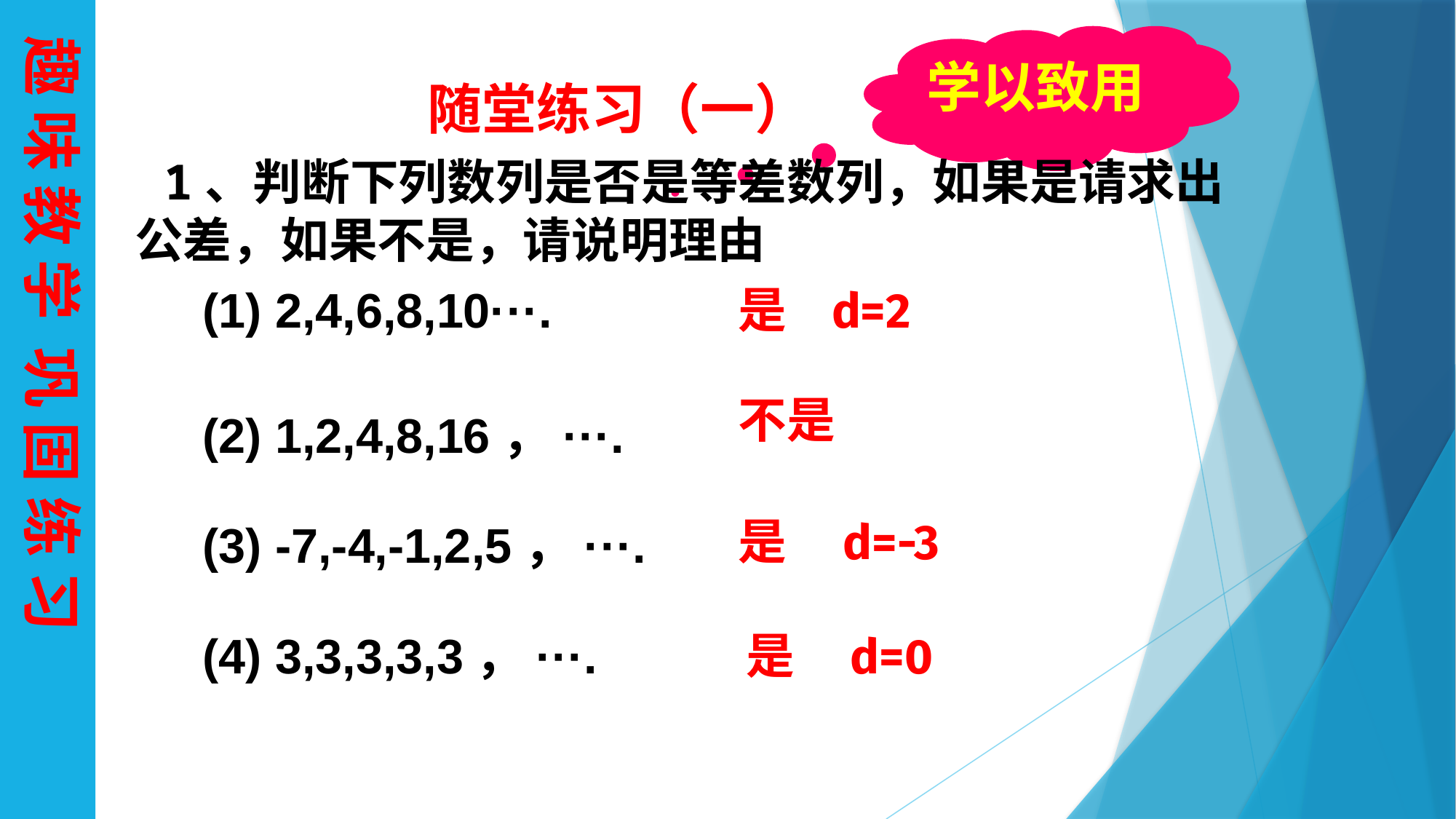

趣 味 教 学  巩 固 练 习
学以致用
随堂练习（一）
 1、判断下列数列是否是等差数列，如果是请求出公差，如果不是，请说明理由
(1) 2,4,6,8,10···.
是   d=2
不是
(2) 1,2,4,8,16，···.
是    d=-3
(3) -7,-4,-1,2,5，···.
(4) 3,3,3,3,3，···.
是    d=0